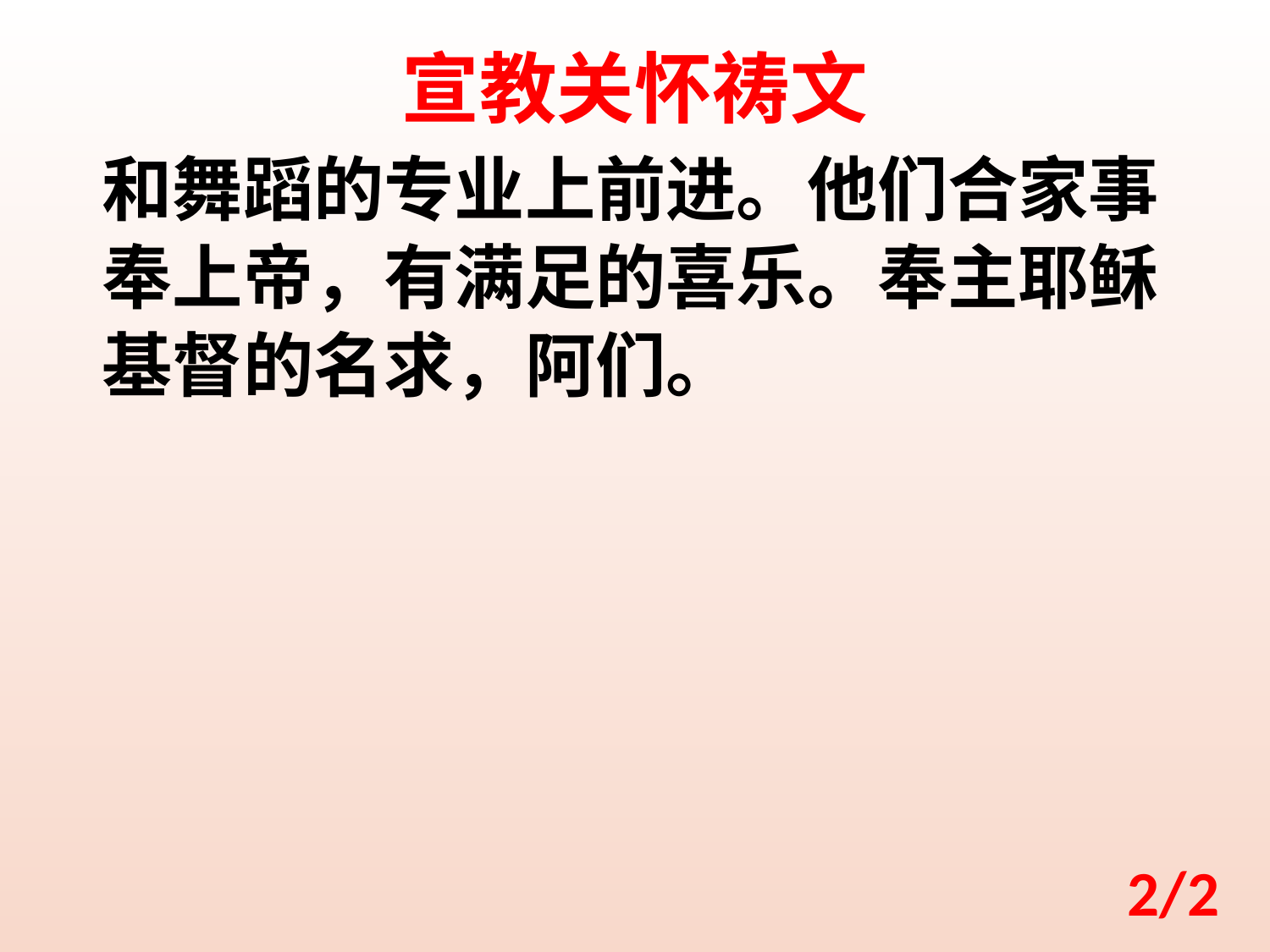

宣教关怀祷文
和舞蹈的专业上前进。他们合家事奉上帝，有满足的喜乐。奉主耶稣基督的名求，阿们。
2/2